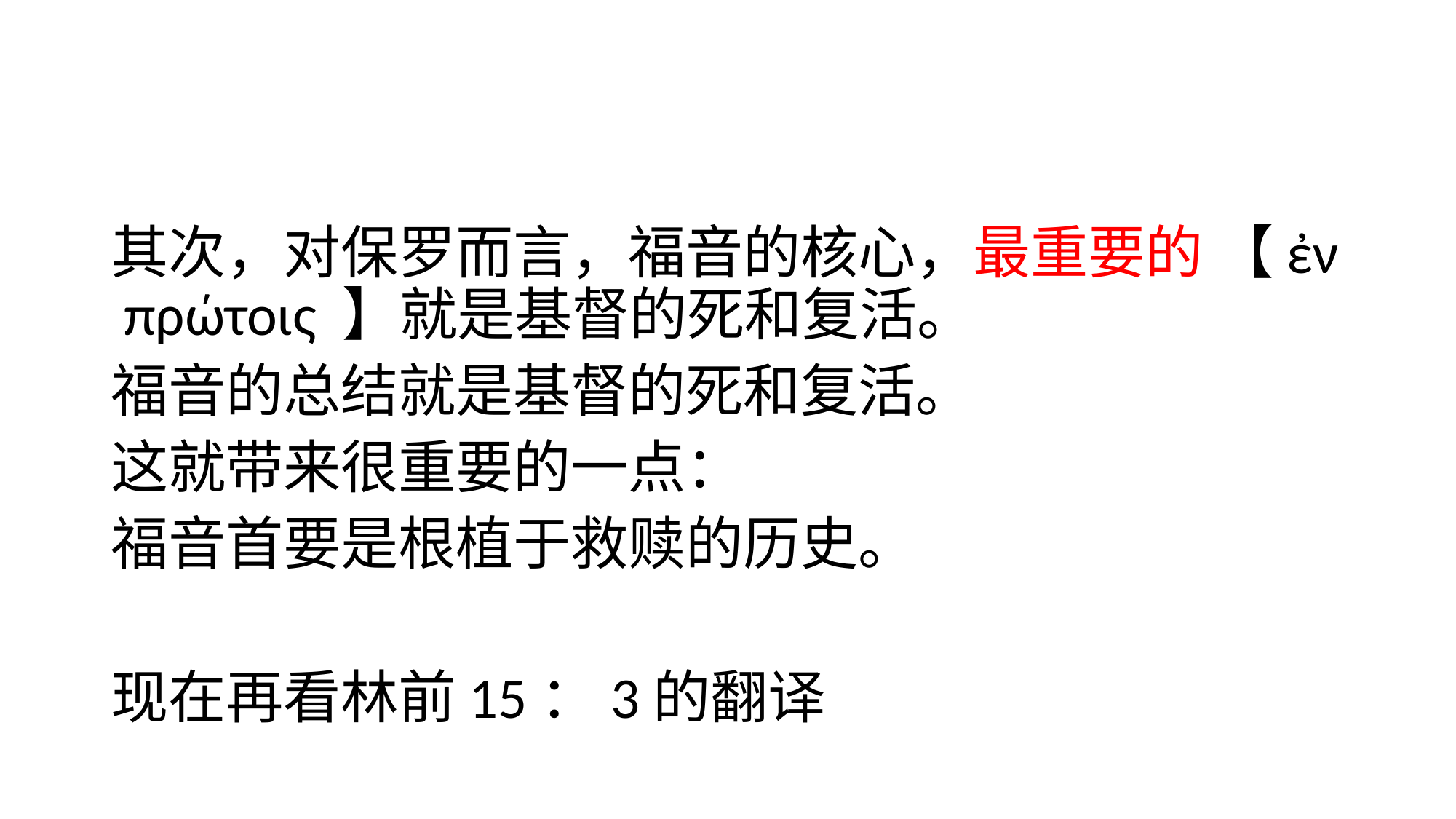

#
其次，对保罗而言，福音的核心，最重要的 【ἐν  πρώτοις 】就是基督的死和复活。
福音的总结就是基督的死和复活。
这就带来很重要的一点：
福音首要是根植于救赎的历史。

现在再看林前15：3的翻译